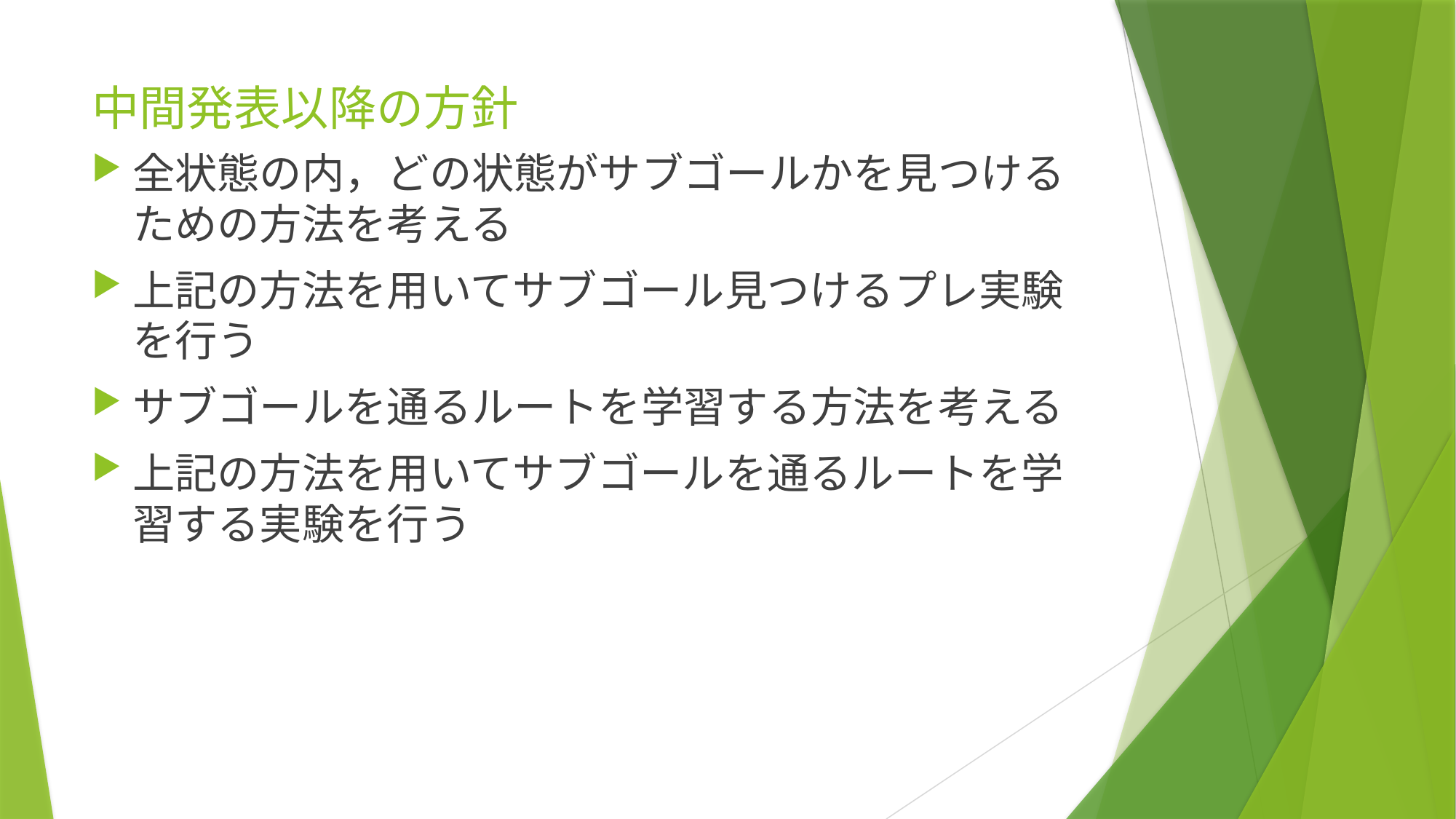

# 中間発表以降の方針
全状態の内，どの状態がサブゴールかを見つけるための方法を考える
上記の方法を用いてサブゴール見つけるプレ実験を行う
サブゴールを通るルートを学習する方法を考える
上記の方法を用いてサブゴールを通るルートを学習する実験を行う